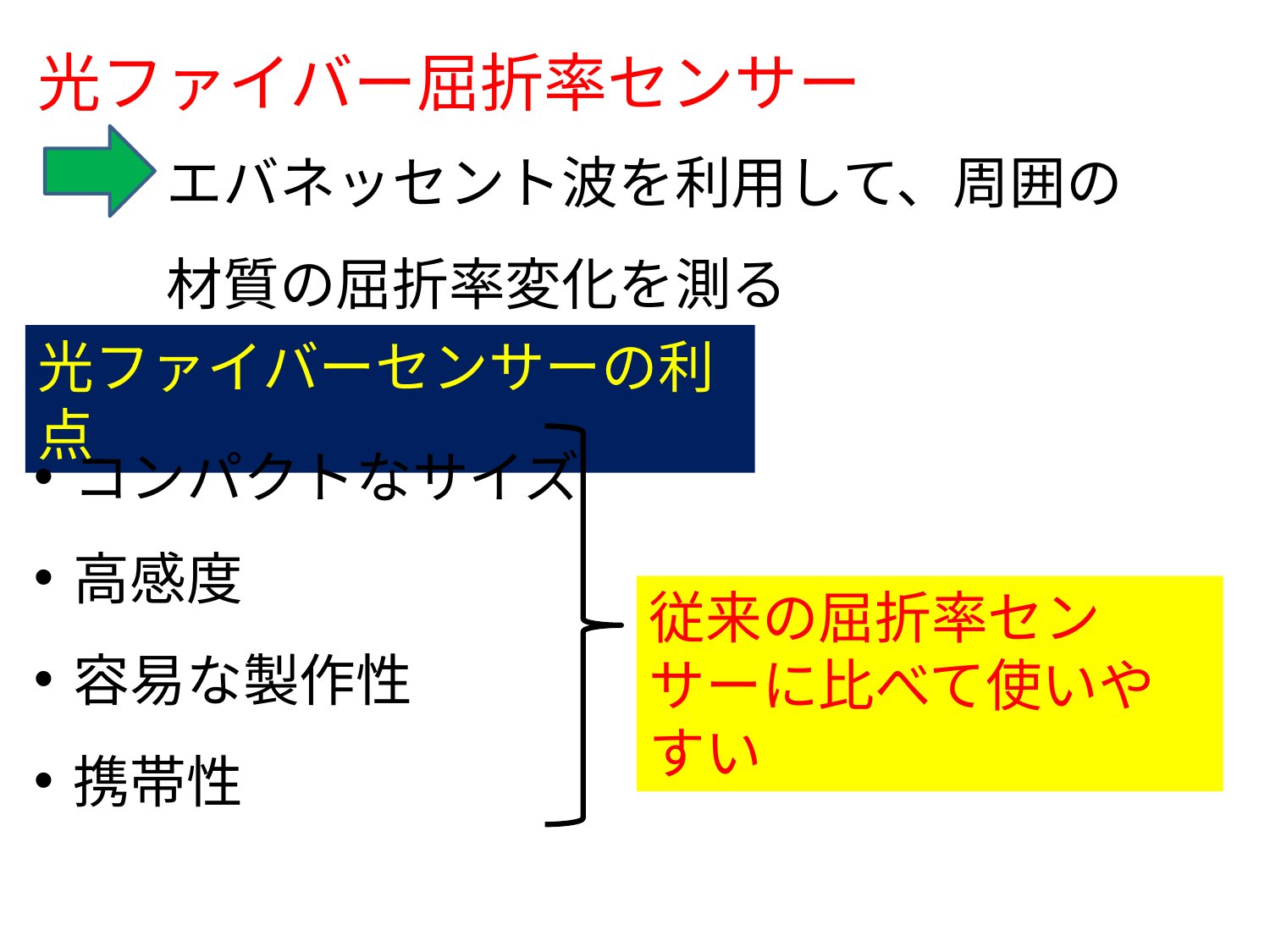

光ファイバー屈折率センサー
エバネッセント波を利用して、周囲の材質の屈折率変化を測る

光ファイバーセンサーの利点
コンパクトなサイズ
高感度
容易な製作性
携帯性

従来の屈折率センサーに比べて使いやすい